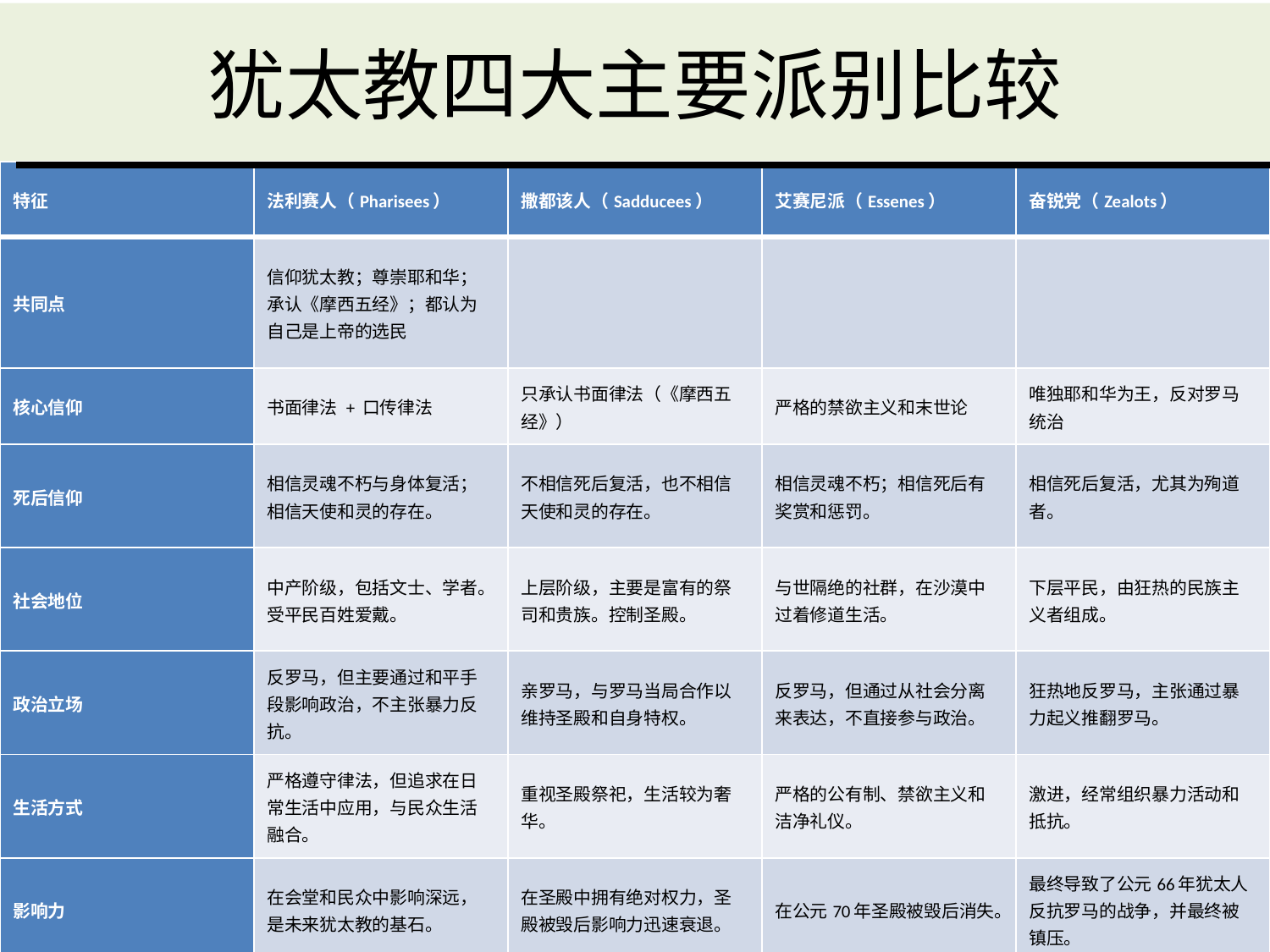

# 犹太教四大主要派别比较
| 特征 | 法利赛人（Pharisees） | 撒都该人（Sadducees） | 艾赛尼派（Essenes） | 奋锐党（Zealots） |
| --- | --- | --- | --- | --- |
| 共同点 | 信仰犹太教；尊崇耶和华；承认《摩西五经》；都认为自己是上帝的选民 |  |  |  |
| 核心信仰 | 书面律法 + 口传律法 | 只承认书面律法（《摩西五经》） | 严格的禁欲主义和末世论 | 唯独耶和华为王，反对罗马统治 |
| 死后信仰 | 相信灵魂不朽与身体复活；相信天使和灵的存在。 | 不相信死后复活，也不相信天使和灵的存在。 | 相信灵魂不朽；相信死后有奖赏和惩罚。 | 相信死后复活，尤其为殉道者。 |
| 社会地位 | 中产阶级，包括文士、学者。受平民百姓爱戴。 | 上层阶级，主要是富有的祭司和贵族。控制圣殿。 | 与世隔绝的社群，在沙漠中过着修道生活。 | 下层平民，由狂热的民族主义者组成。 |
| 政治立场 | 反罗马，但主要通过和平手段影响政治，不主张暴力反抗。 | 亲罗马，与罗马当局合作以维持圣殿和自身特权。 | 反罗马，但通过从社会分离来表达，不直接参与政治。 | 狂热地反罗马，主张通过暴力起义推翻罗马。 |
| 生活方式 | 严格遵守律法，但追求在日常生活中应用，与民众生活融合。 | 重视圣殿祭祀，生活较为奢华。 | 严格的公有制、禁欲主义和洁净礼仪。 | 激进，经常组织暴力活动和抵抗。 |
| 影响力 | 在会堂和民众中影响深远，是未来犹太教的基石。 | 在圣殿中拥有绝对权力，圣殿被毁后影响力迅速衰退。 | 在公元70年圣殿被毁后消失。 | 最终导致了公元66年犹太人反抗罗马的战争，并最终被镇压。 |